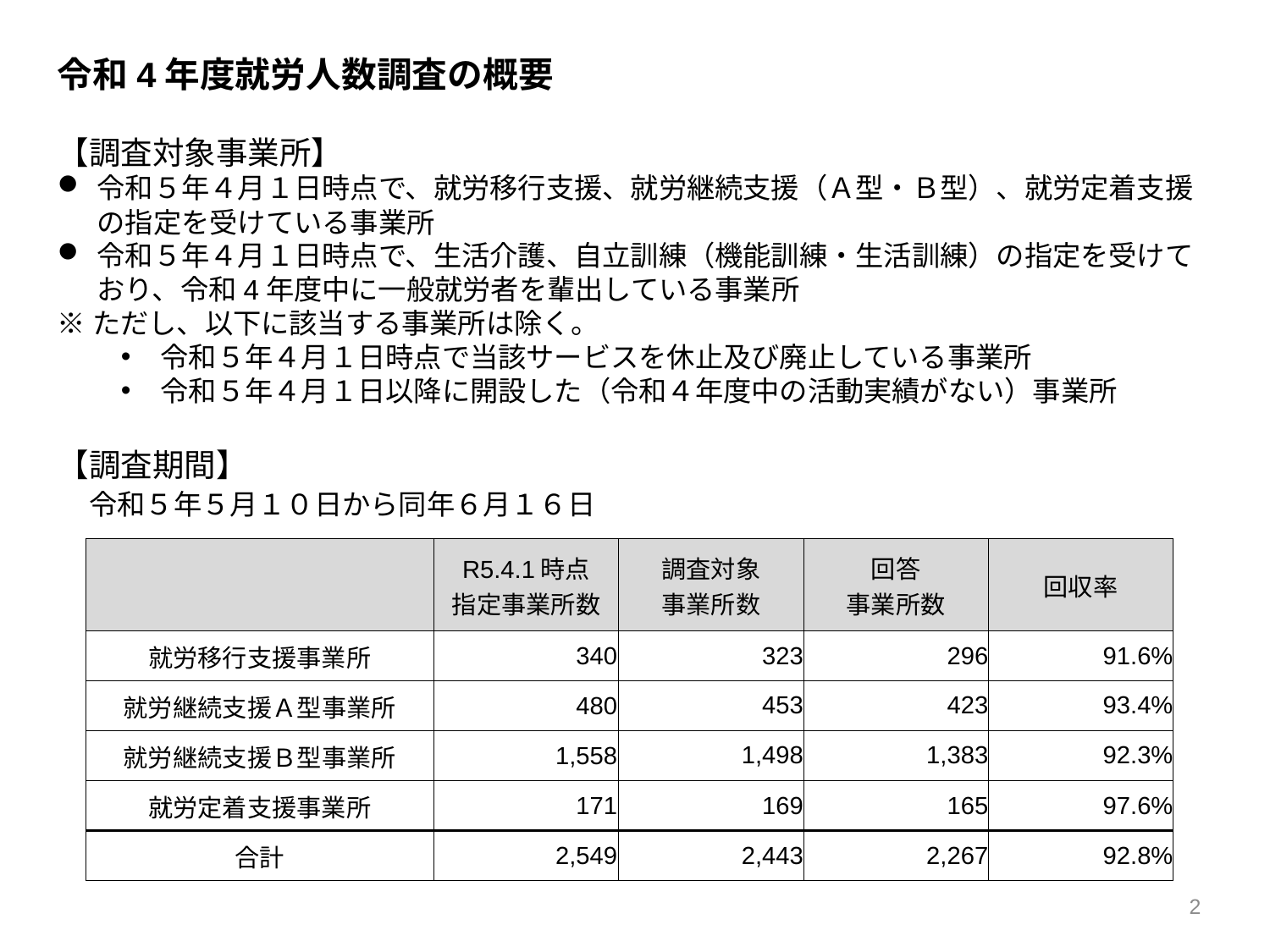

令和4年度就労人数調査の概要

【調査対象事業所】
令和５年４月１日時点で、就労移行支援、就労継続支援（Ａ型・Ｂ型）、就労定着支援の指定を受けている事業所
令和５年４月１日時点で、生活介護、自立訓練（機能訓練・生活訓練）の指定を受けており、令和4年度中に一般就労者を輩出している事業所
※ただし、以下に該当する事業所は除く。
令和５年４月１日時点で当該サービスを休止及び廃止している事業所
令和５年４月１日以降に開設した（令和４年度中の活動実績がない）事業所

【調査期間】
　令和５年５月１０日から同年６月１６日
|  | R5.4.1時点 指定事業所数 | 調査対象 事業所数 | 回答 事業所数 | 回収率 |
| --- | --- | --- | --- | --- |
| 就労移行支援事業所 | 340 | 323 | 296 | 91.6% |
| 就労継続支援Ａ型事業所 | 480 | 453 | 423 | 93.4% |
| 就労継続支援Ｂ型事業所 | 1,558 | 1,498 | 1,383 | 92.3% |
| 就労定着支援事業所 | 171 | 169 | 165 | 97.6% |
| 合計 | 2,549 | 2,443 | 2,267 | 92.8% |
2